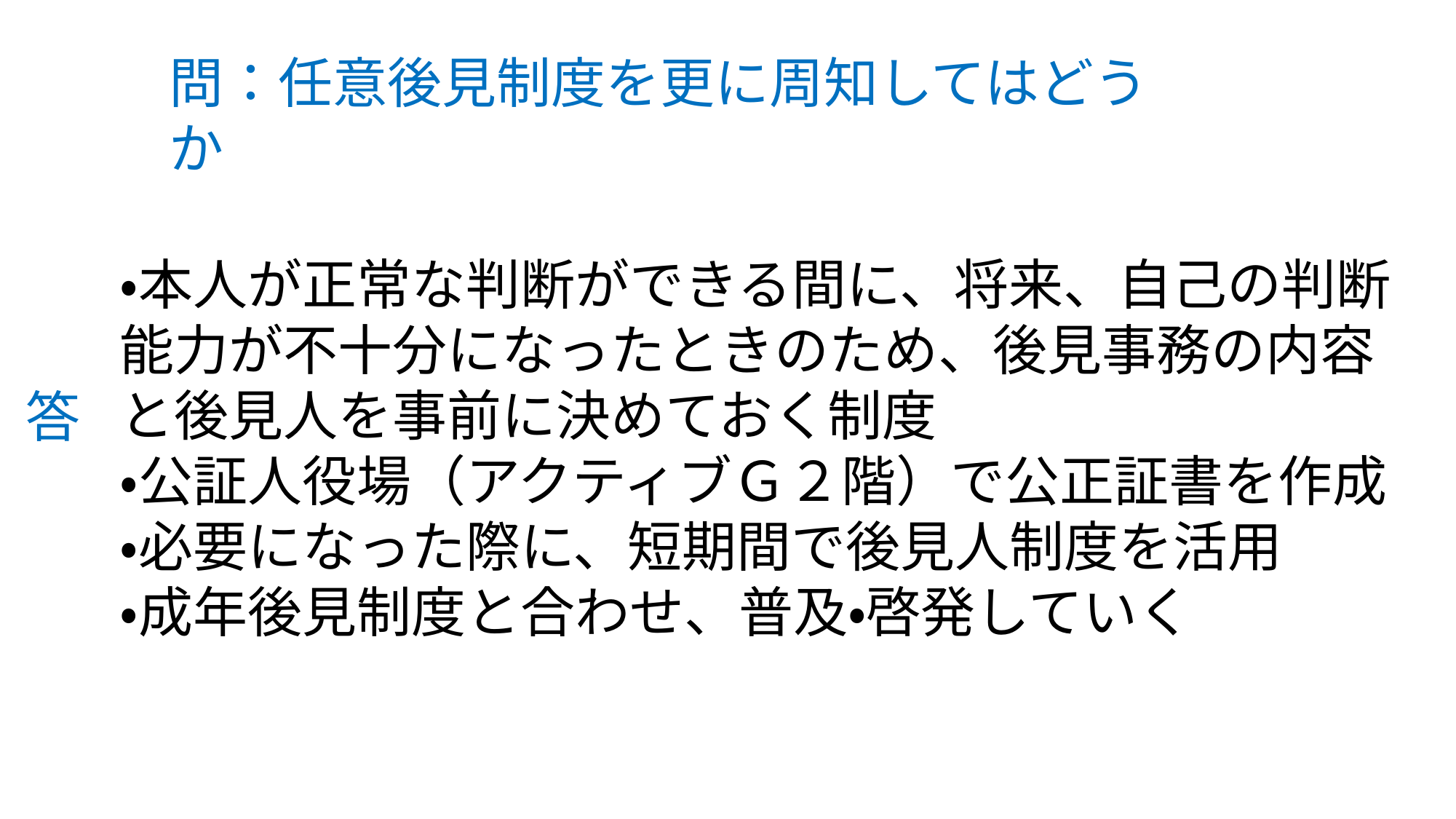

問：任意後見制度を更に周知してはどうか
・本人が正常な判断ができる間に、将来、自己の判断能力が不十分になったときのため、後見事務の内容と後見人を事前に決めておく制度
・公証人役場（アクティブＧ２階）で公正証書を作成
・必要になった際に、短期間で後見人制度を活用
・成年後見制度と合わせ、普及・啓発していく
答